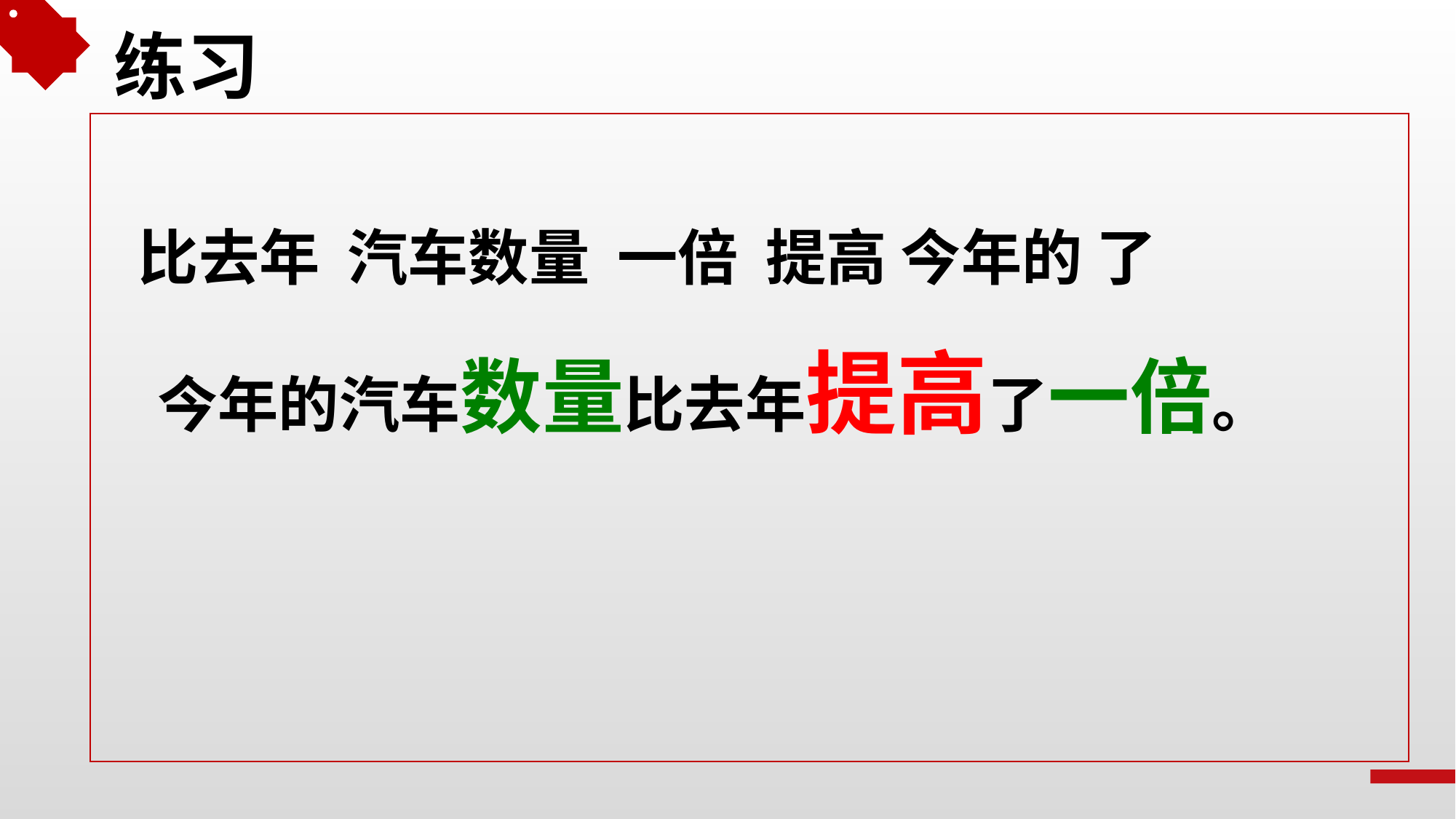

练习

比去年  汽车数量  一倍  提高 今年的 了
今年的汽车数量比去年提高了一倍。